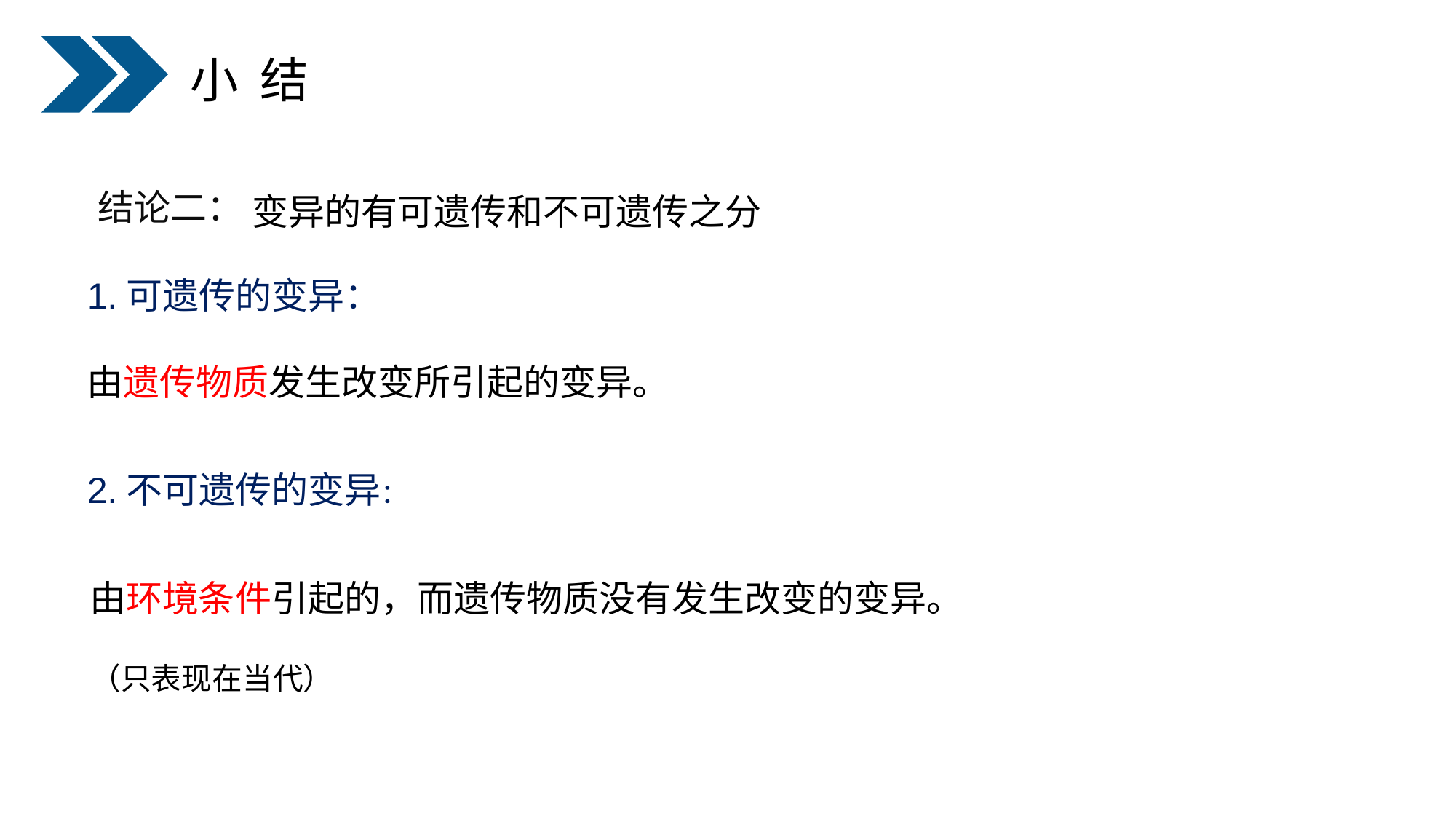

小  结
结论二：
变异的有可遗传和不可遗传之分
1.可遗传的变异：
由遗传物质发生改变所引起的变异。
2.不可遗传的变异：
由环境条件引起的，而遗传物质没有发生改变的变异。
（只表现在当代）